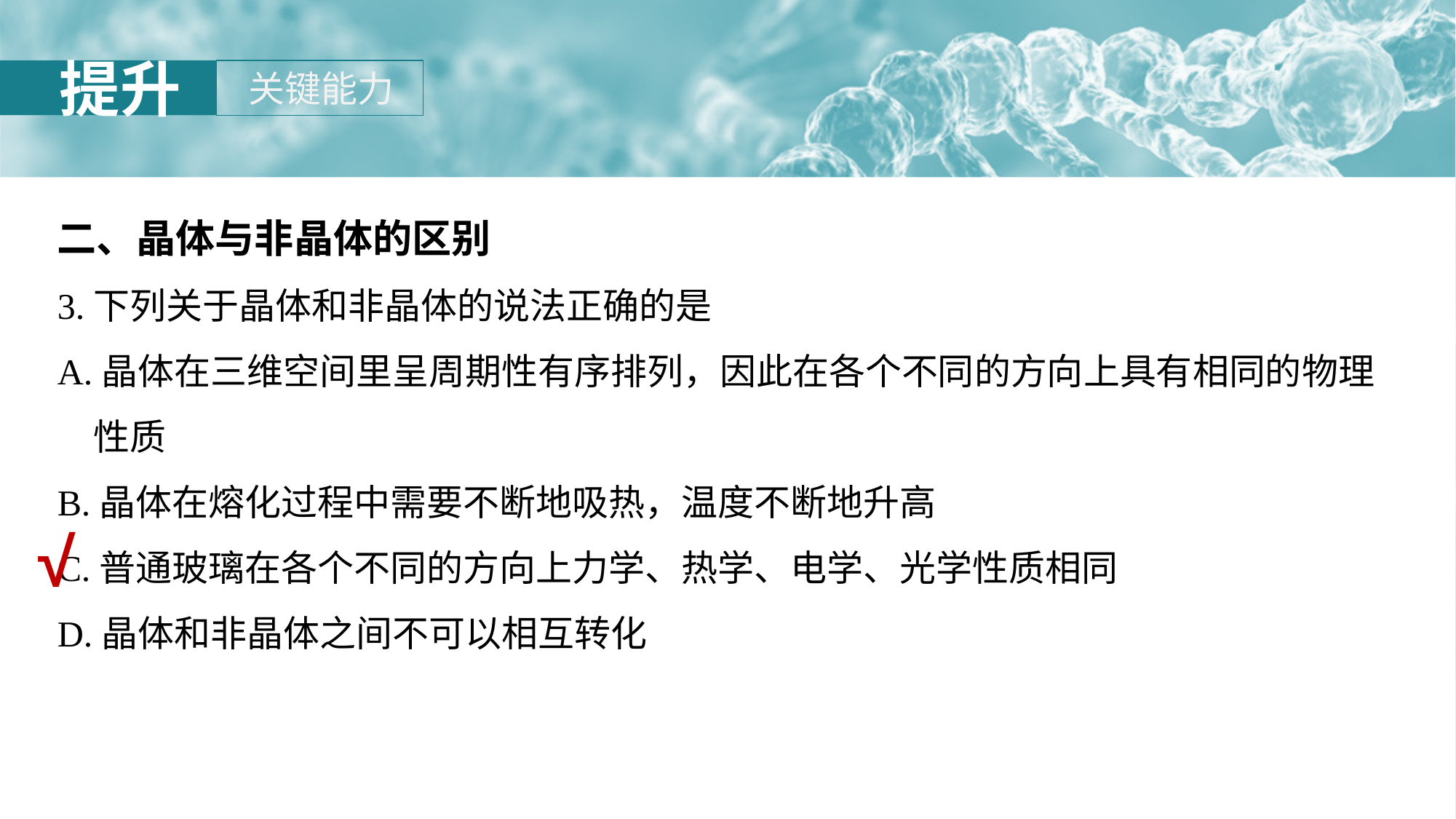

二、晶体与非晶体的区别
3.下列关于晶体和非晶体的说法正确的是
A.晶体在三维空间里呈周期性有序排列，因此在各个不同的方向上具有相同的物理
　性质
B.晶体在熔化过程中需要不断地吸热，温度不断地升高
C.普通玻璃在各个不同的方向上力学、热学、电学、光学性质相同
D.晶体和非晶体之间不可以相互转化
√